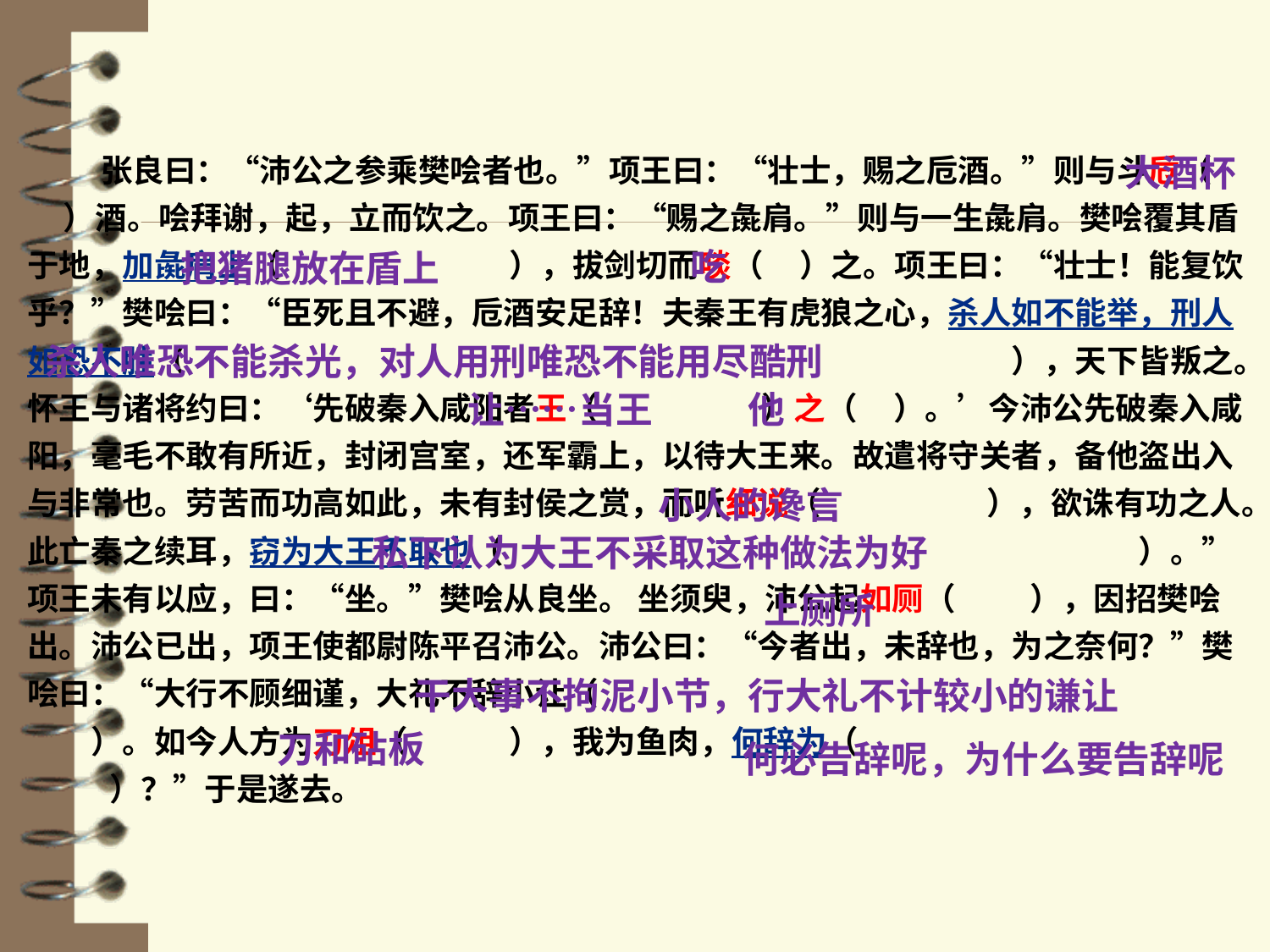

张良曰：“沛公之参乘樊哙者也。”项王曰：“壮士，赐之卮酒。”则与斗卮（          ）酒。哙拜谢，起，立而饮之。项王曰：“赐之彘肩。”则与一生彘肩。樊哙覆其盾于地，加彘肩上（            　　　　  ），拔剑切而啖（     ）之。项王曰：“壮士！能复饮乎？”樊哙曰：“臣死且不避，卮酒安足辞！夫秦王有虎狼之心，杀人如不能举，刑人如恐不胜（			　　　		　　　　　　　），天下皆叛之。怀王与诸将约曰：‘先破秦入咸阳者王（    　　　　 ）之（     ）。’今沛公先破秦入咸阳，毫毛不敢有所近，封闭宫室，还军霸上，以待大王来。故遣将守关者，备他盗出入与非常也。劳苦而功高如此，未有封侯之赏，而听细说（　　　　　 ），欲诛有功之人。此亡秦之续耳，窃为大王不取也（					　　　）。” 项王未有以应，曰：“坐。”樊哙从良坐。 坐须臾，沛公起如厕（      　），因招樊哙出。沛公已出，项王使都尉陈平召沛公。沛公曰：“今者出，未辞也，为之奈何？”樊哙曰：“大行不顾细谨，大礼不辞小让（		　　　　　　　　　　　　　　　　）。如今人方为刀俎（              ），我为鱼肉，何辞为（   　　　　　　　　　　  　　       ）？”于是遂去。
大酒杯
吃
把猪腿放在盾上
杀人唯恐不能杀光，对人用刑唯恐不能用尽酷刑
他
让……当王
小人的谗言
私下认为大王不采取这种做法为好
上厕所
干大事不拘泥小节，行大礼不计较小的谦让
刀和砧板
何必告辞呢，为什么要告辞呢